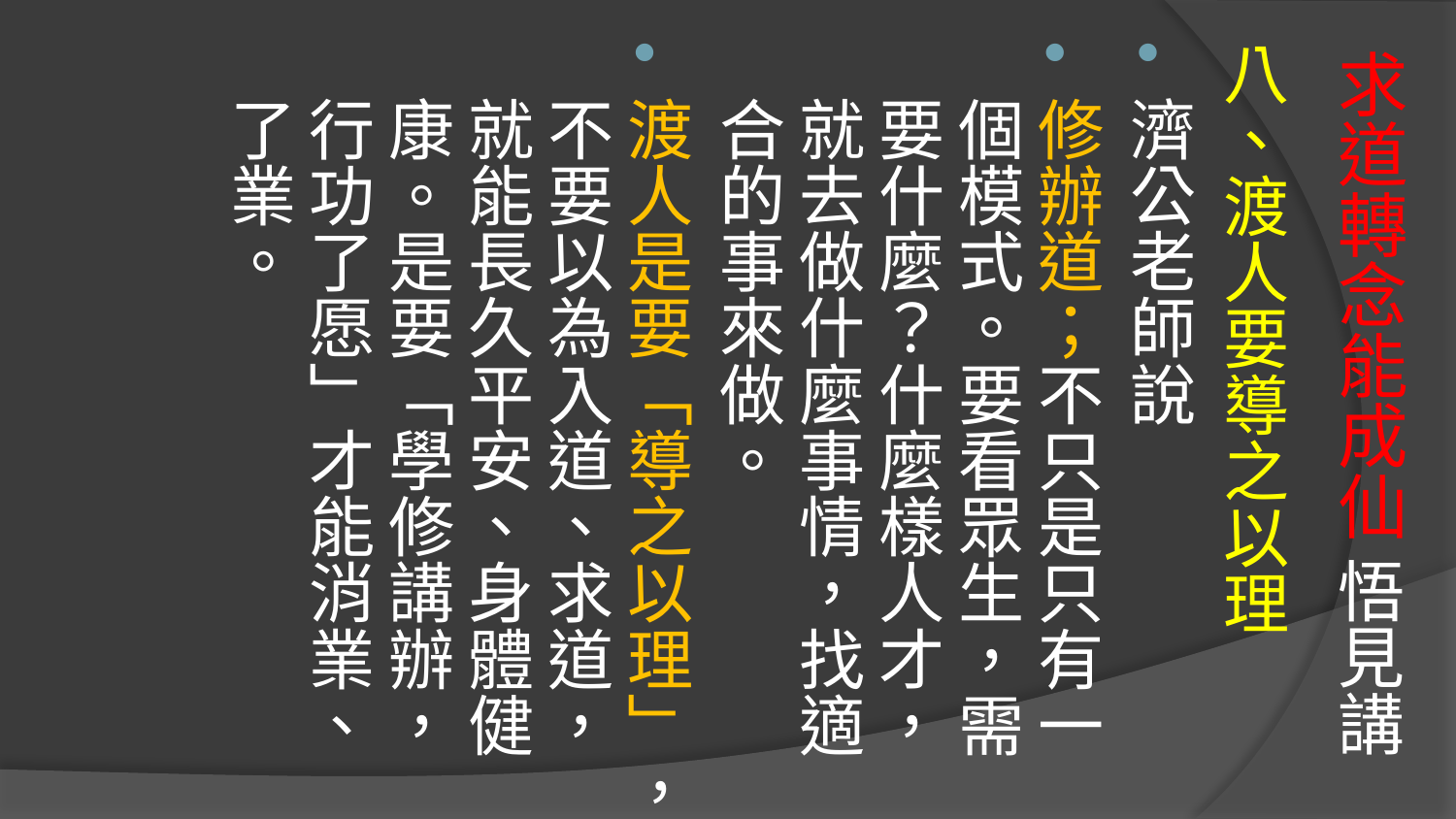

# 求道轉念能成仙 悟見講
八、渡人要導之以理
濟公老師說
修辦道；不只是只有一個模式。要看眾生，需要什麼？什麼樣人才，就去做什麼事情，找適合的事來做。
渡人是要「導之以理」，不要以為入道、求道，就能長久平安、身體健康。是要「學修講辦，行功了愿」才能消業、了業。